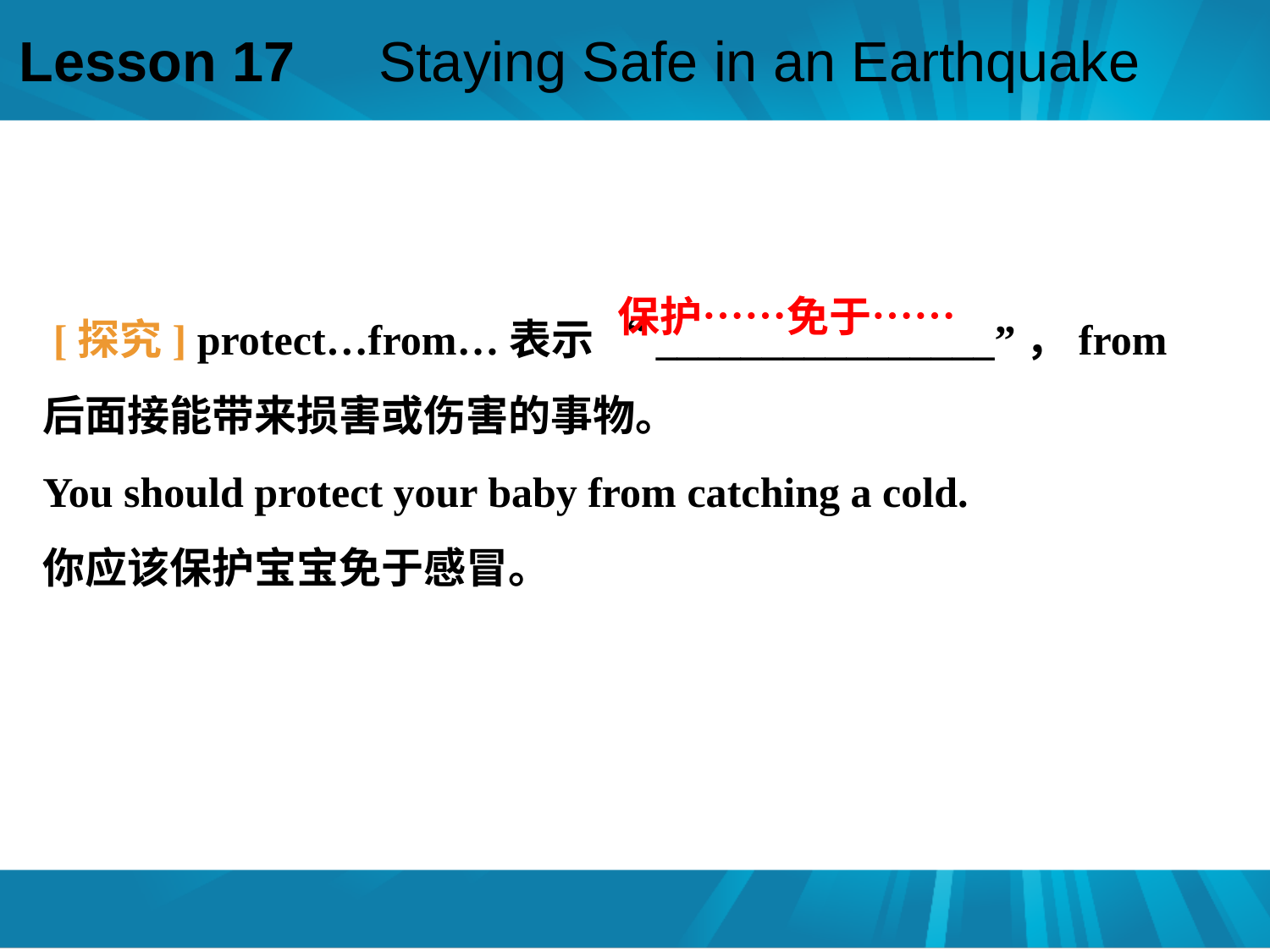

Lesson 17　Staying Safe in an Earthquake
 [探究] protect…from…表示 “________________”，from 后面接能带来损害或伤害的事物。
You should protect your baby from catching a cold.
你应该保护宝宝免于感冒。

保护……免于……